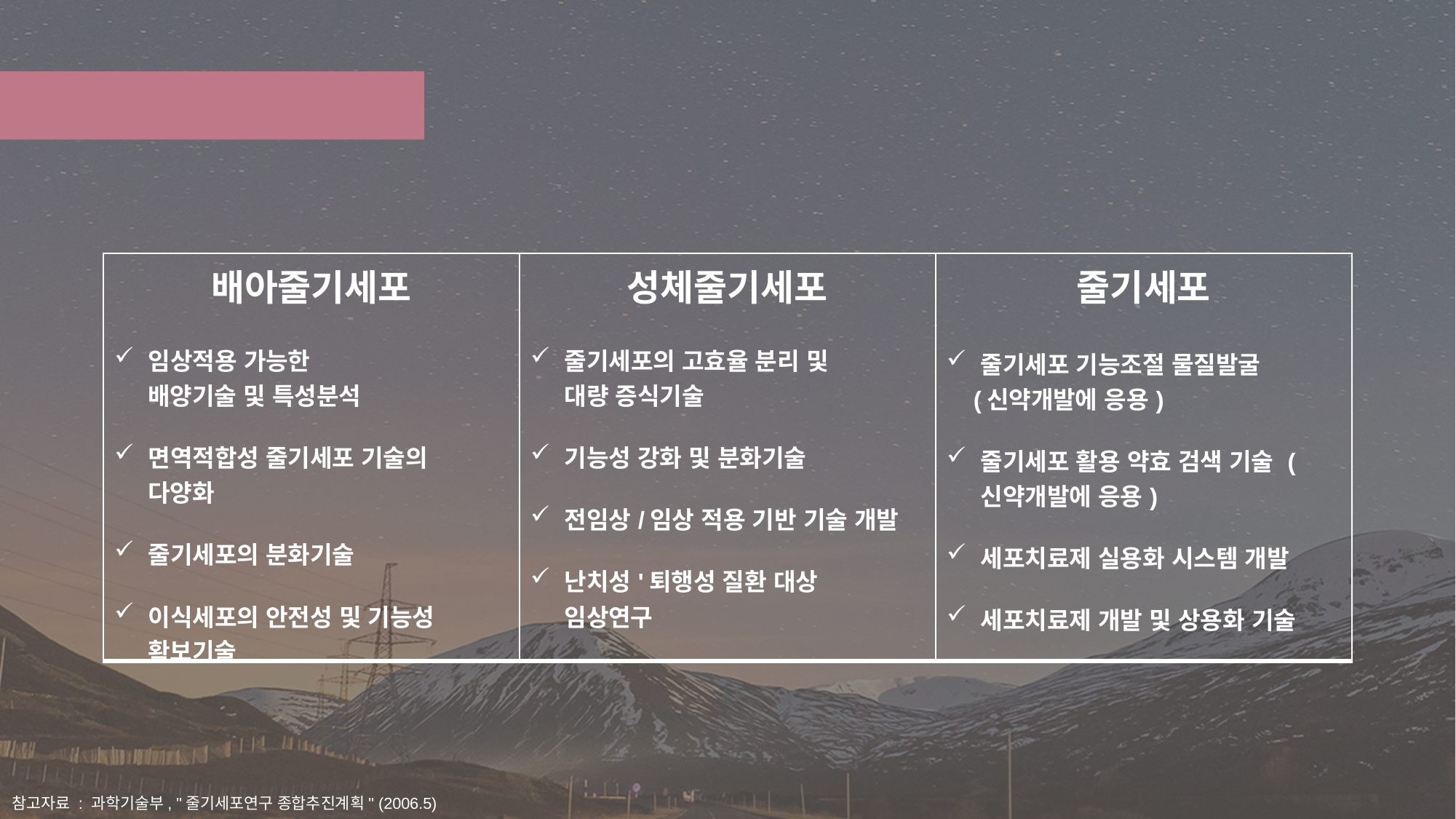

_ 4  줄기세포 연구 과제
02

| 배아줄기세포 임상적용 가능한 배양기술 및 특성분석 면역적합성 줄기세포 기술의 다양화 줄기세포의 분화기술 이식세포의 안전성 및 기능성 확보기술 | 성체줄기세포 줄기세포의 고효율 분리 및 대량 증식기술 기능성 강화 및 분화기술 전임상/임상 적용 기반 기술 개발 난치성'퇴행성 질환 대상 임상연구 | 줄기세포 줄기세포 기능조절 물질발굴 (신약개발에 응용) 줄기세포 활용 약효 검색 기술 (신약개발에 응용) 세포치료제 실용화 시스템 개발 세포치료제 개발 및 상용화 기술 |
| --- | --- | --- |
참고자료 : 과학기술부, "줄기세포연구 종합추진계획" (2006.5)